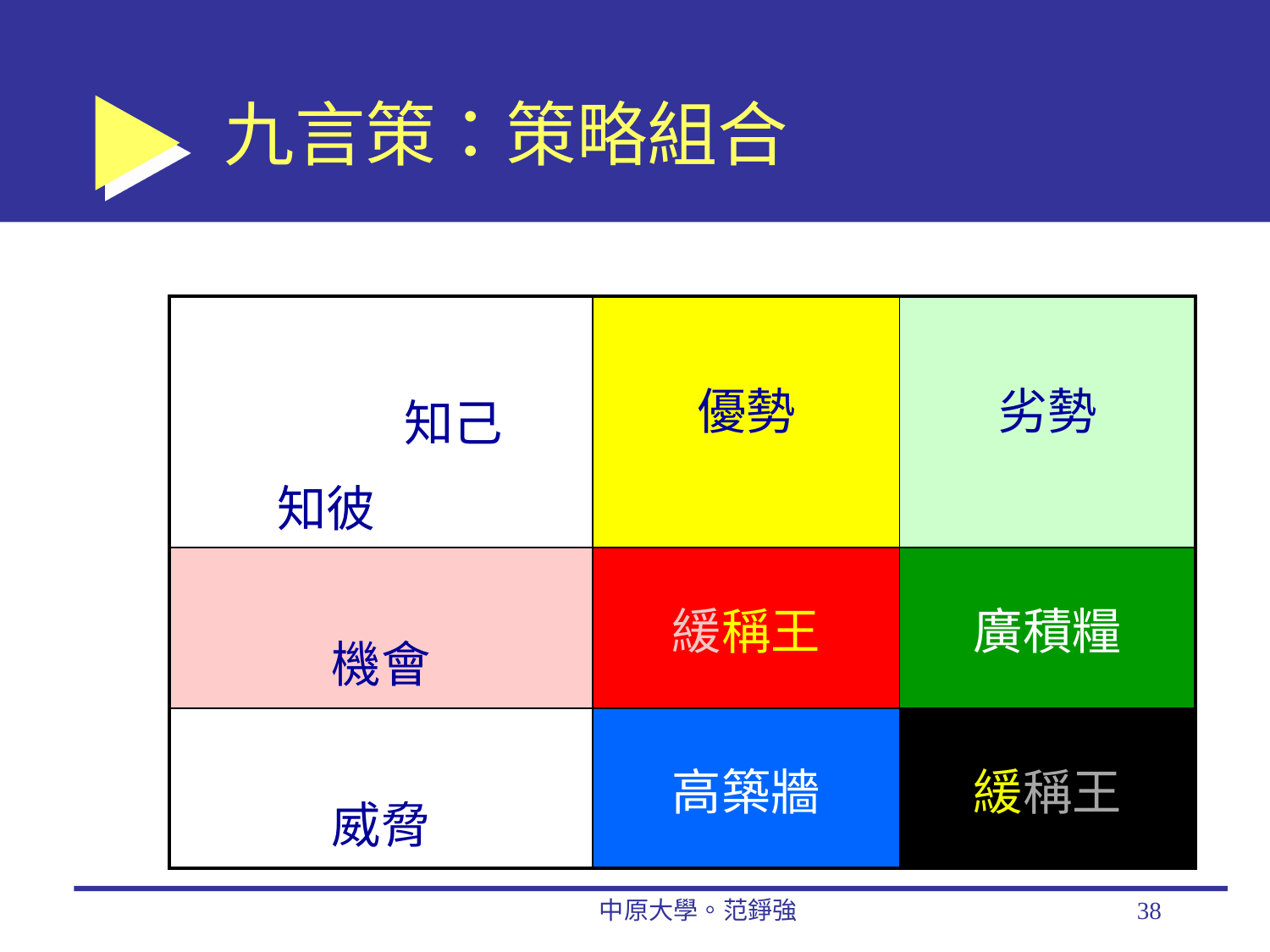

# 九言策：策略組合
|  |  | 優勢 | 劣勢 |
| --- | --- | --- | --- |
|  | 知己 知彼 |  |  |
| 機會 |  | 緩稱王 | 廣積糧 |
| 威脅 |  | 高築牆 | 緩稱王 |
中原大學。范錚強
38